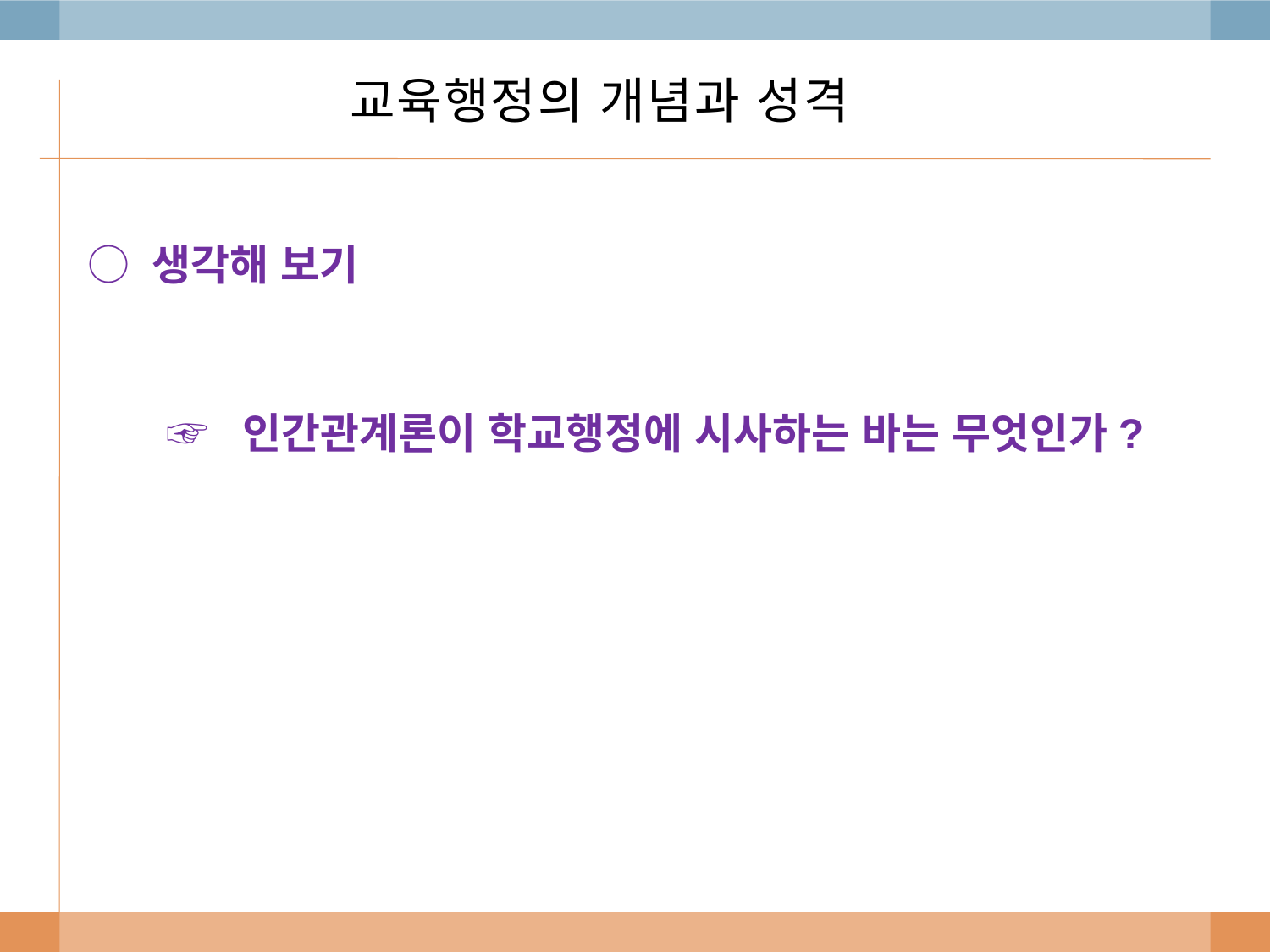

# 교육행정의 개념과 성격
○ 생각해 보기

☞  인간관계론이 학교행정에 시사하는 바는 무엇인가?